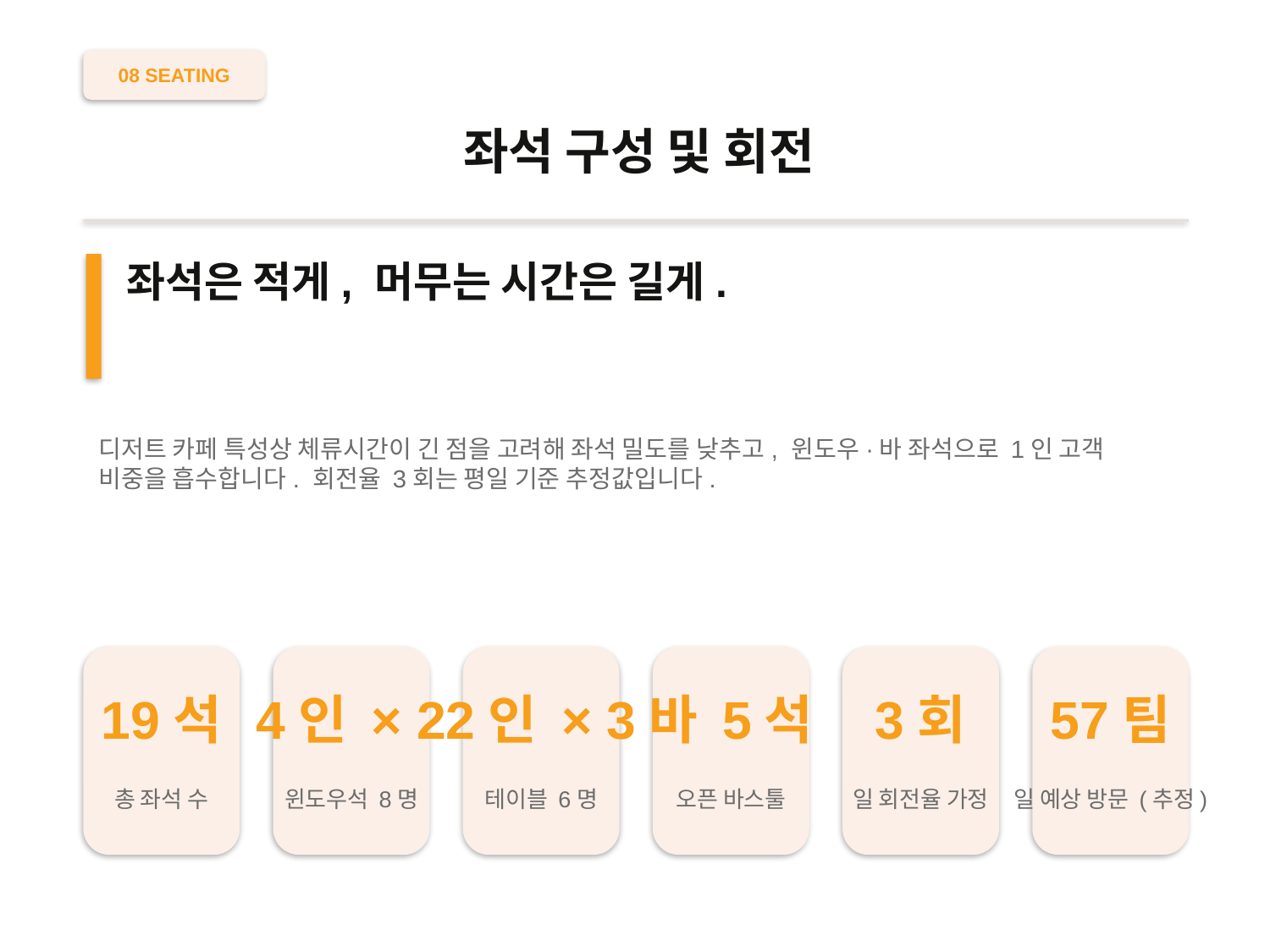

08 SEATING
좌석 구성 및 회전

좌석은 적게, 머무는 시간은 길게.

디저트 카페 특성상 체류시간이 긴 점을 고려해 좌석 밀도를 낮추고, 윈도우·바 좌석으로 1인 고객 비중을 흡수합니다. 회전율 3회는 평일 기준 추정값입니다.

19석
4인 × 2
2인 × 3
바 5석
3회
57팀
총 좌석 수
윈도우석 8명
테이블 6명
오픈 바스툴
일 회전율 가정
일 예상 방문 (추정)